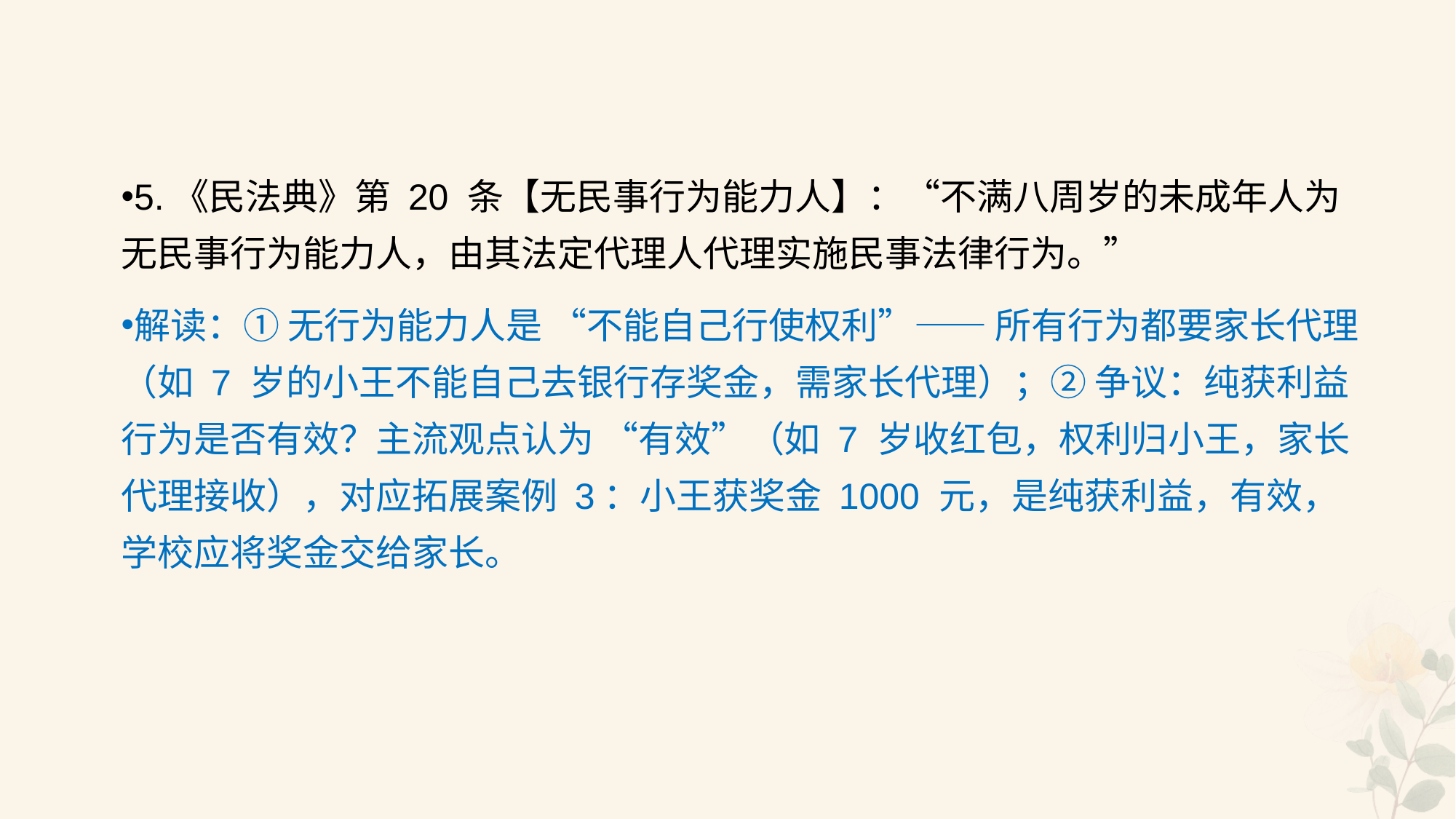

#
5.《民法典》第 20 条【无民事行为能力人】：“不满八周岁的未成年人为无民事行为能力人，由其法定代理人代理实施民事法律行为。”
解读：① 无行为能力人是 “不能自己行使权利”—— 所有行为都要家长代理（如 7 岁的小王不能自己去银行存奖金，需家长代理）；② 争议：纯获利益行为是否有效？主流观点认为 “有效”（如 7 岁收红包，权利归小王，家长代理接收），对应拓展案例 3：小王获奖金 1000 元，是纯获利益，有效，学校应将奖金交给家长。